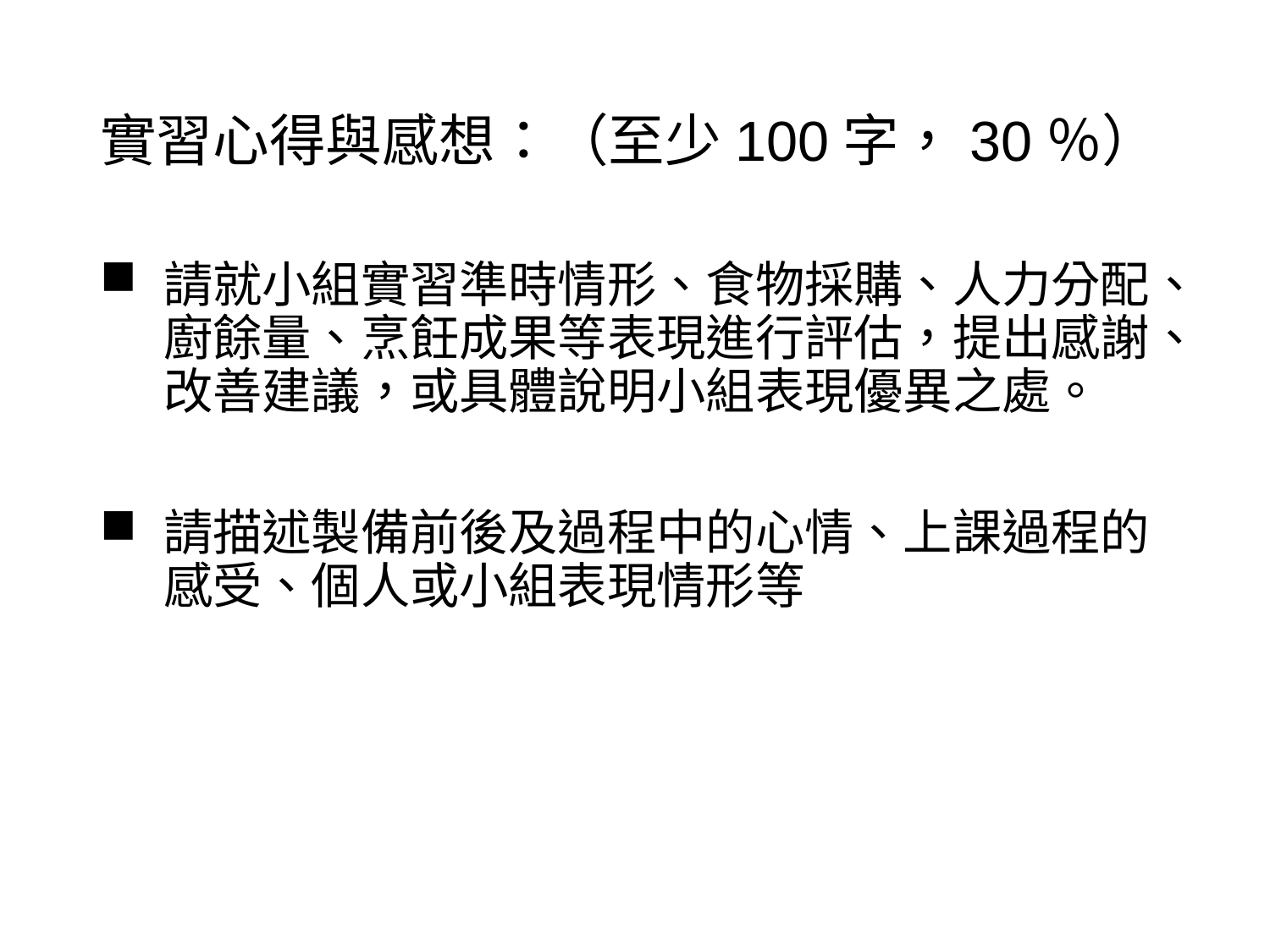

# 實習心得與感想：（至少100字，30％）
請就小組實習準時情形、食物採購、人力分配、廚餘量、烹飪成果等表現進行評估，提出感謝、改善建議，或具體說明小組表現優異之處。

請描述製備前後及過程中的心情、上課過程的感受、個人或小組表現情形等